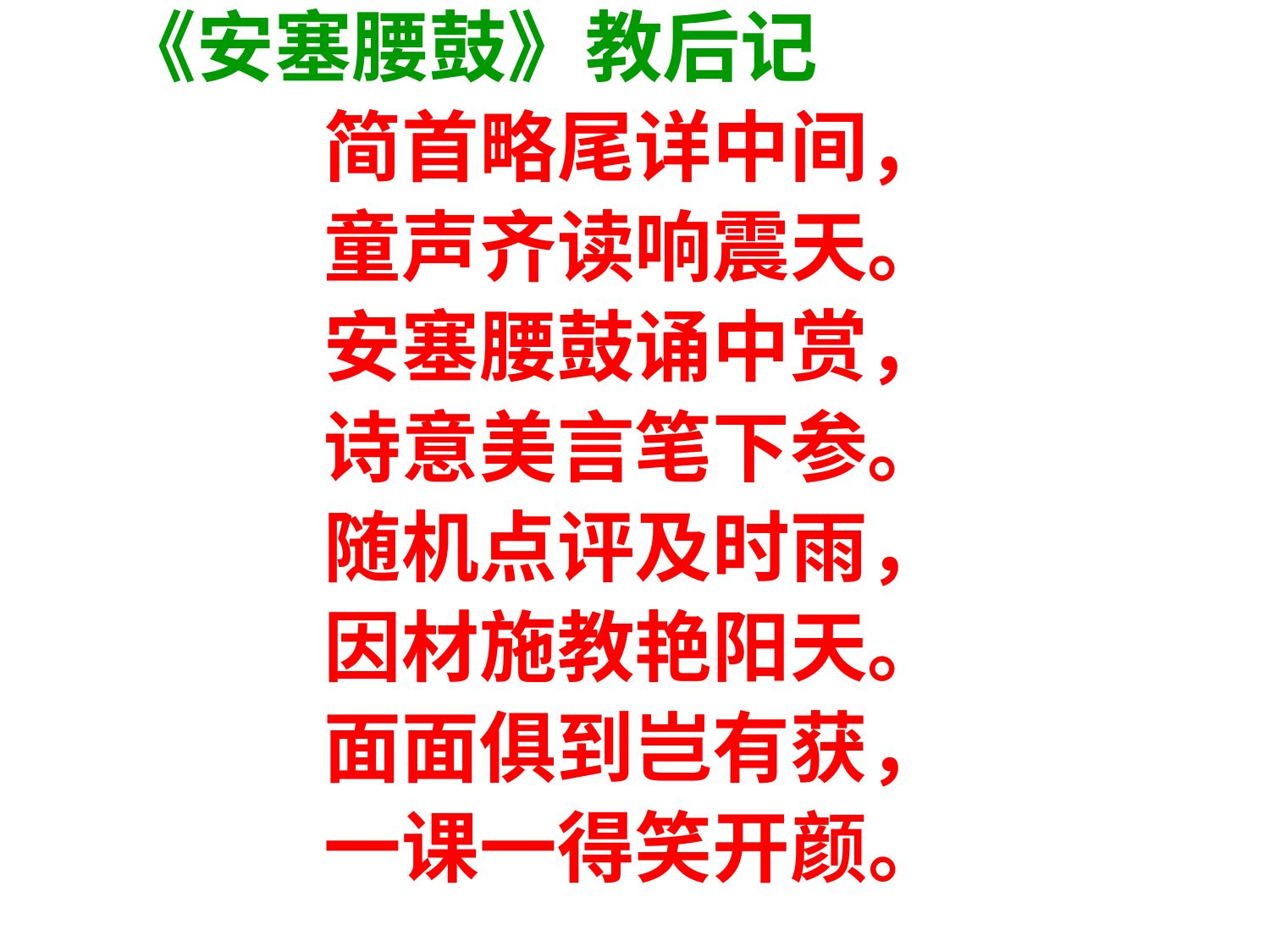

《安塞腰鼓》教后记
简首略尾详中间，
童声齐读响震天。
安塞腰鼓诵中赏，
诗意美言笔下参。
随机点评及时雨，
因材施教艳阳天。
面面俱到岂有获，
一课一得笑开颜。